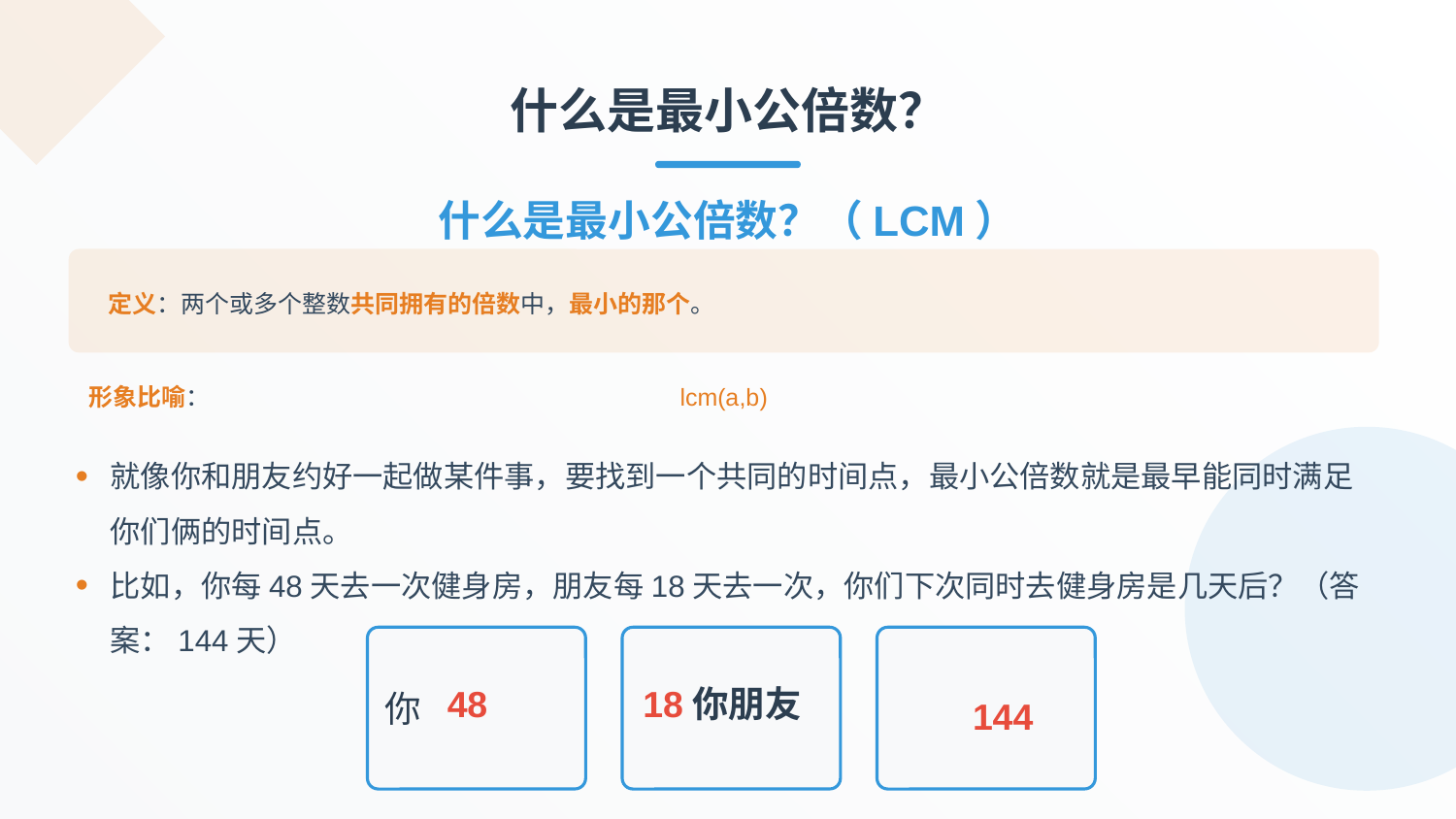

什么是最小公倍数？

什么是最小公倍数？（LCM）
定义：两个或多个整数共同拥有的倍数中，最小的那个。
形象比喻：
lcm(a,b)

就像你和朋友约好一起做某件事，要找到一个共同的时间点，最小公倍数就是最早能同时满足你们俩的时间点。
比如，你每48天去一次健身房，朋友每18天去一次，你们下次同时去健身房是几天后？（答案：144天）
你

48
18你朋友
144